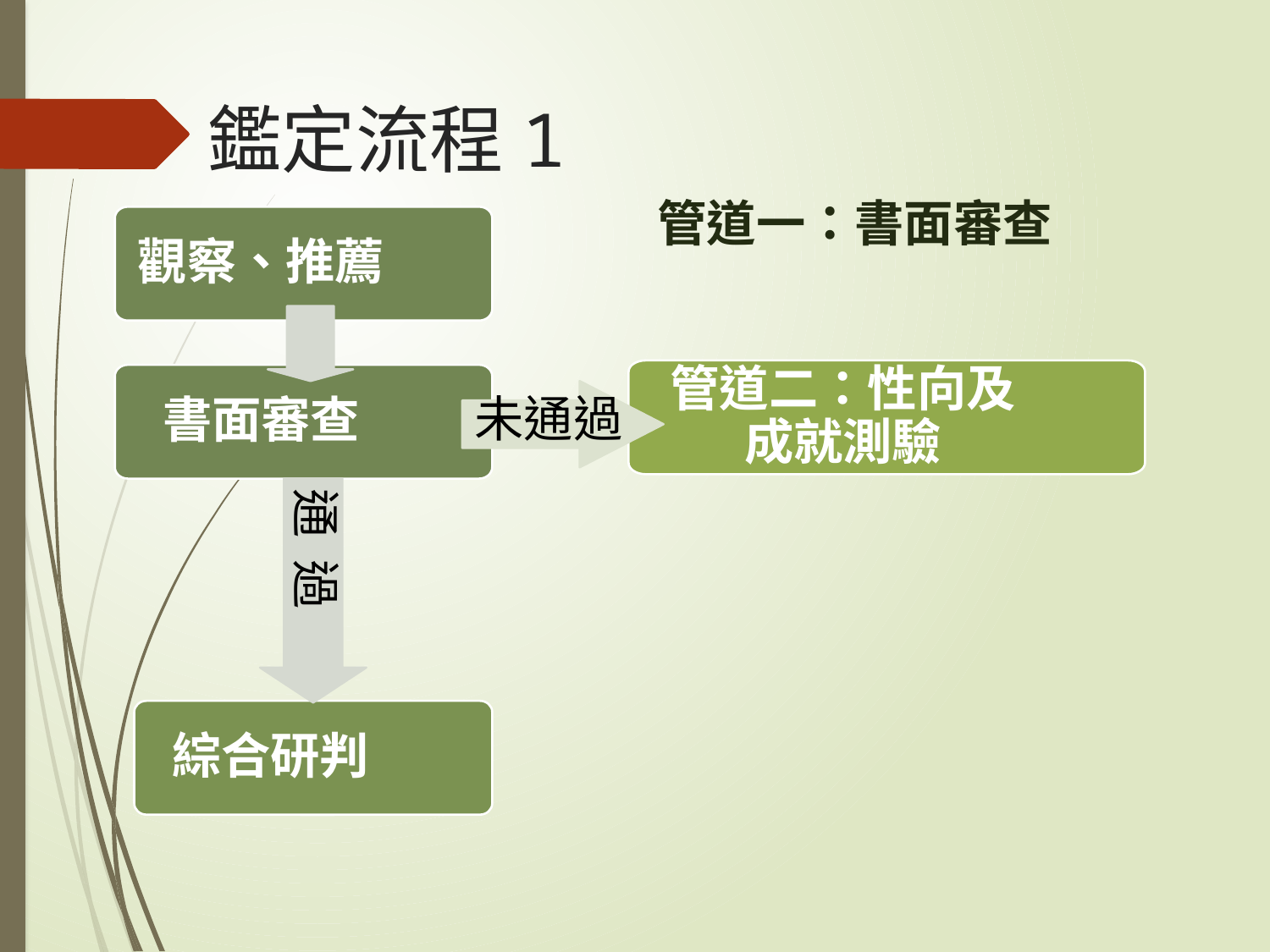

# 鑑定流程1
管道一：書面審查
觀察、推薦

管道二：性向及成就測驗
書面審查

綜合研判
未通過
通  過